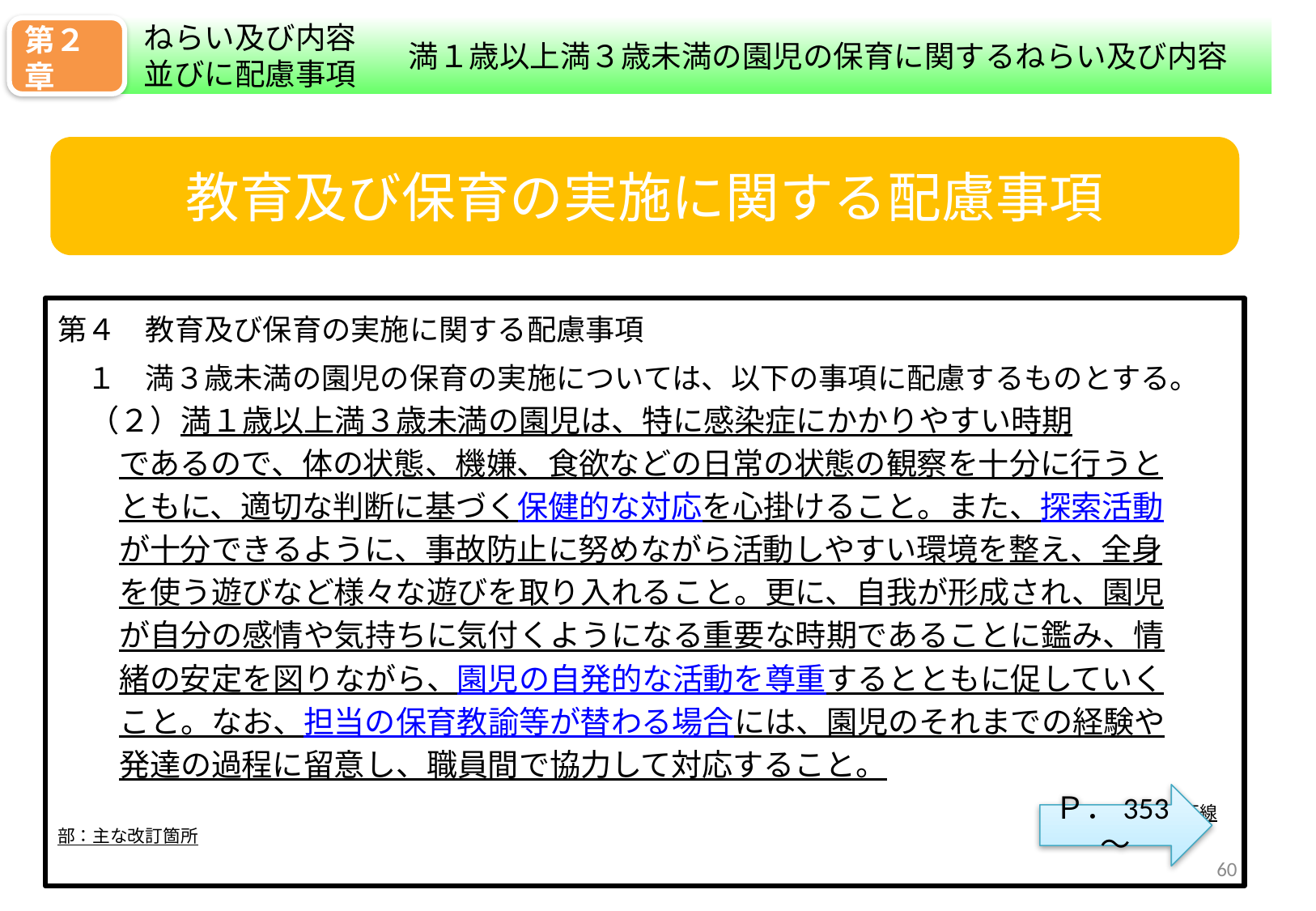

ねらい及び内容並びに配慮事項

第２章
満１歳以上満３歳未満の園児の保育に関するねらい及び内容

教育及び保育の実施に関する配慮事項
第４　教育及び保育の実施に関する配慮事項
　１　満３歳未満の園児の保育の実施については、以下の事項に配慮するものとする。
　（２）満１歳以上満３歳未満の園児は、特に感染症にかかりやすい時期
　　であるので、体の状態、機嫌、食欲などの日常の状態の観察を十分に行うと
　　ともに、適切な判断に基づく保健的な対応を心掛けること。また、探索活動
　　が十分できるように、事故防止に努めながら活動しやすい環境を整え、全身
　　を使う遊びなど様々な遊びを取り入れること。更に、自我が形成され、園児
　　が自分の感情や気持ちに気付くようになる重要な時期であることに鑑み、情
　　緒の安定を図りながら、園児の自発的な活動を尊重するとともに促していく
　　こと。なお、担当の保育教諭等が替わる場合には、園児のそれまでの経験や
　　発達の過程に留意し、職員間で協力して対応すること。
　　　　　　　　　　　　　　　　　　　　　　　　　　　　　　　　　　　　※下線部：主な改訂箇所

Ｐ．353～
60